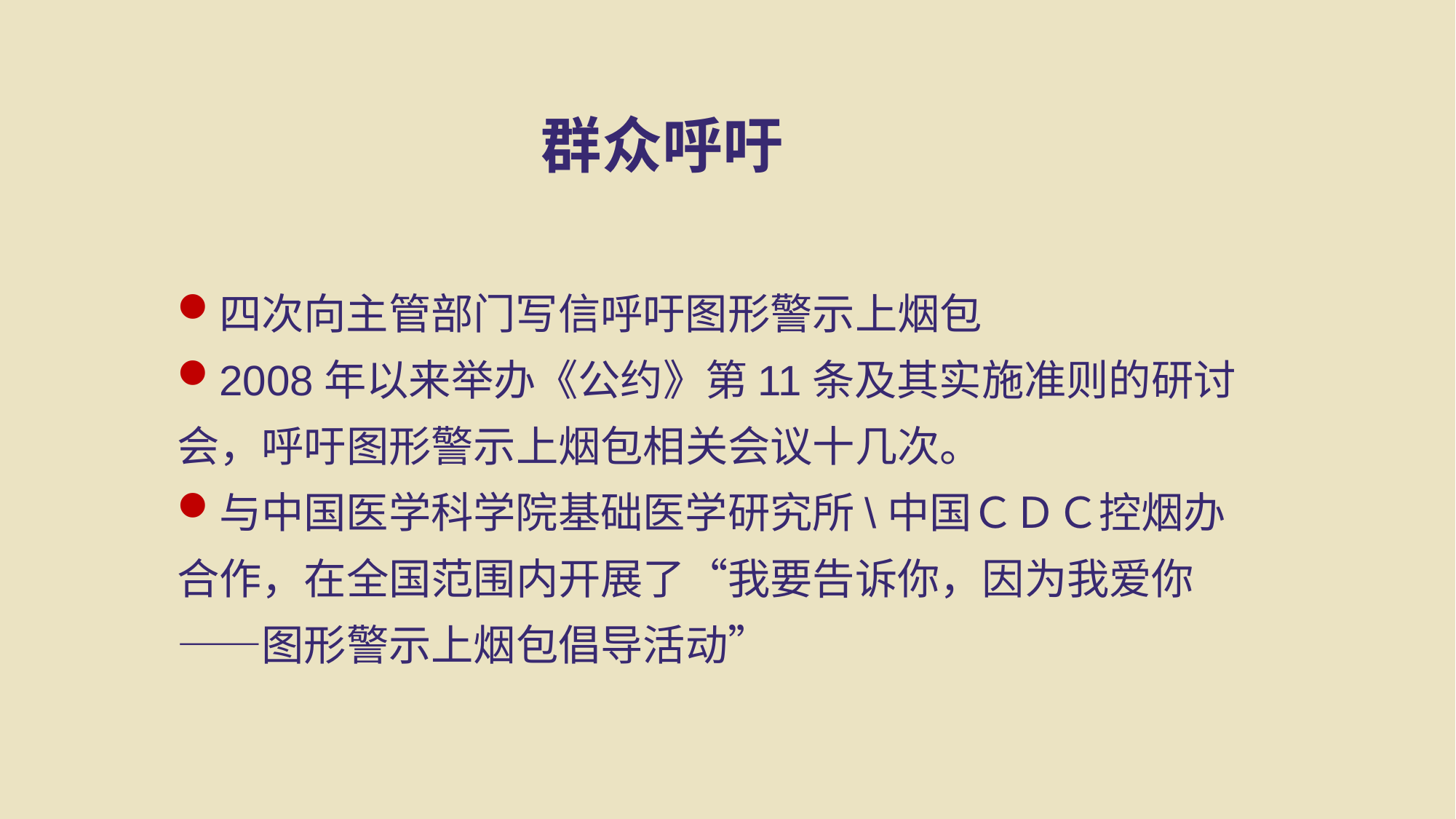

群众呼吁
四次向主管部门写信呼吁图形警示上烟包
2008年以来举办《公约》第11条及其实施准则的研讨会，呼吁图形警示上烟包相关会议十几次。
与中国医学科学院基础医学研究所\中国ＣＤＣ控烟办合作，在全国范围内开展了“我要告诉你，因为我爱你——图形警示上烟包倡导活动”